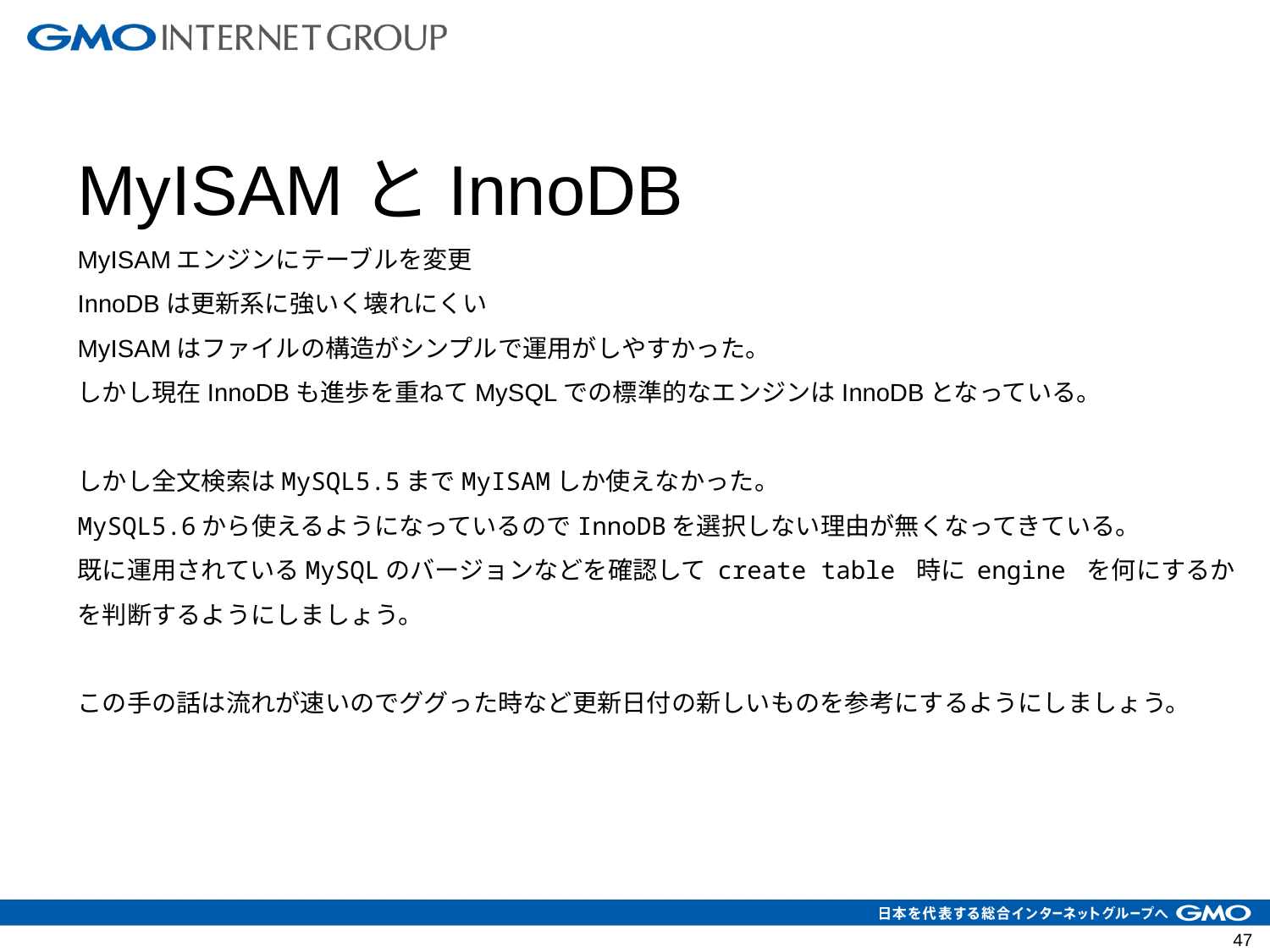

MyISAMとInnoDB
MyISAMエンジンにテーブルを変更
InnoDBは更新系に強いく壊れにくい
MyISAMはファイルの構造がシンプルで運用がしやすかった。
しかし現在InnoDBも進歩を重ねてMySQLでの標準的なエンジンはInnoDBとなっている。

しかし全文検索はMySQL5.5までMyISAMしか使えなかった。
MySQL5.6から使えるようになっているのでInnoDBを選択しない理由が無くなってきている。
既に運用されているMySQLのバージョンなどを確認して create table 時に engine を何にするかを判断するようにしましょう。

この手の話は流れが速いのでググった時など更新日付の新しいものを参考にするようにしましょう。